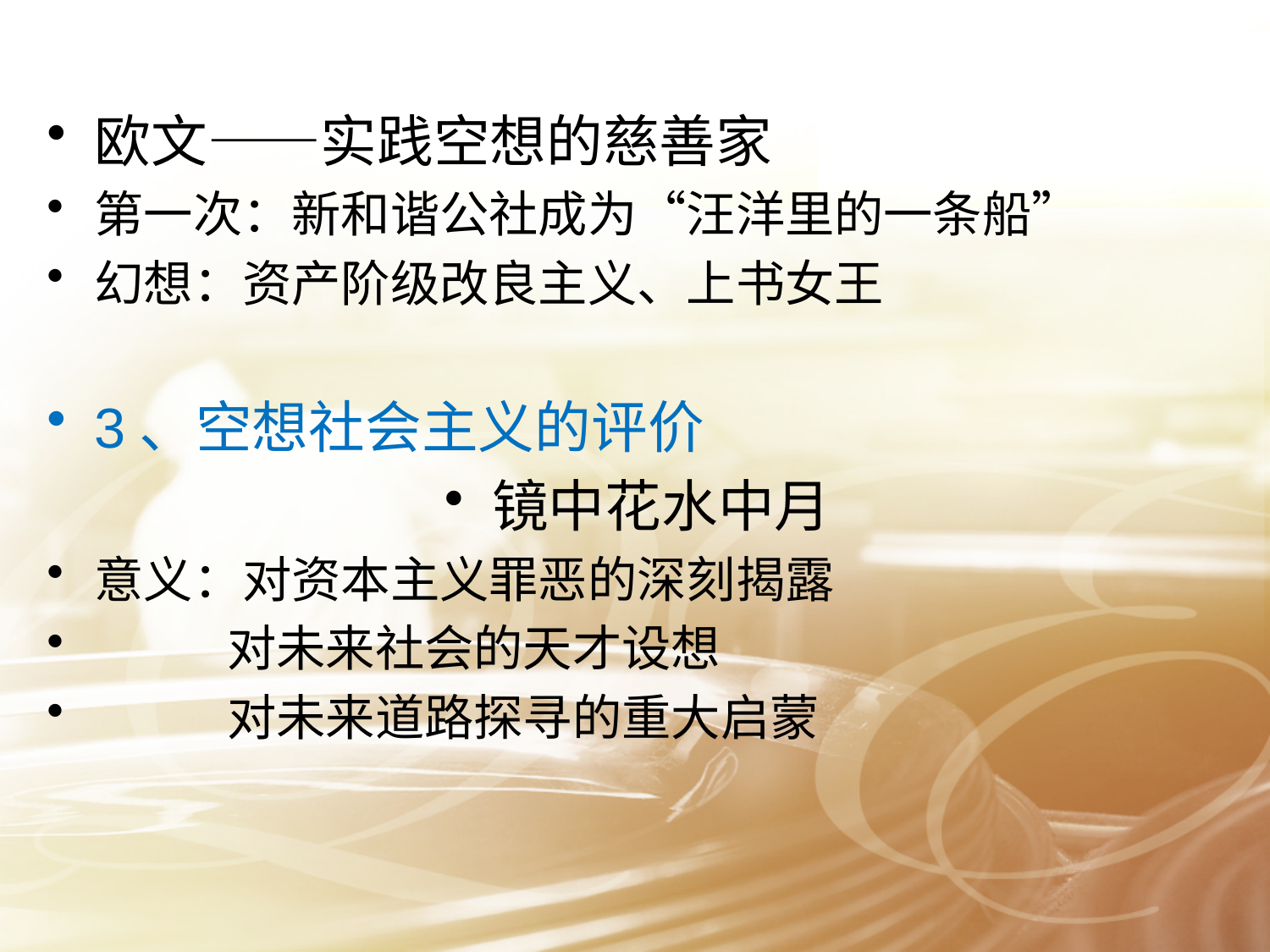

#
欧文——实践空想的慈善家
第一次：新和谐公社成为“汪洋里的一条船”
幻想：资产阶级改良主义、上书女王

3、空想社会主义的评价
镜中花水中月
意义：对资本主义罪恶的深刻揭露
           对未来社会的天才设想
           对未来道路探寻的重大启蒙